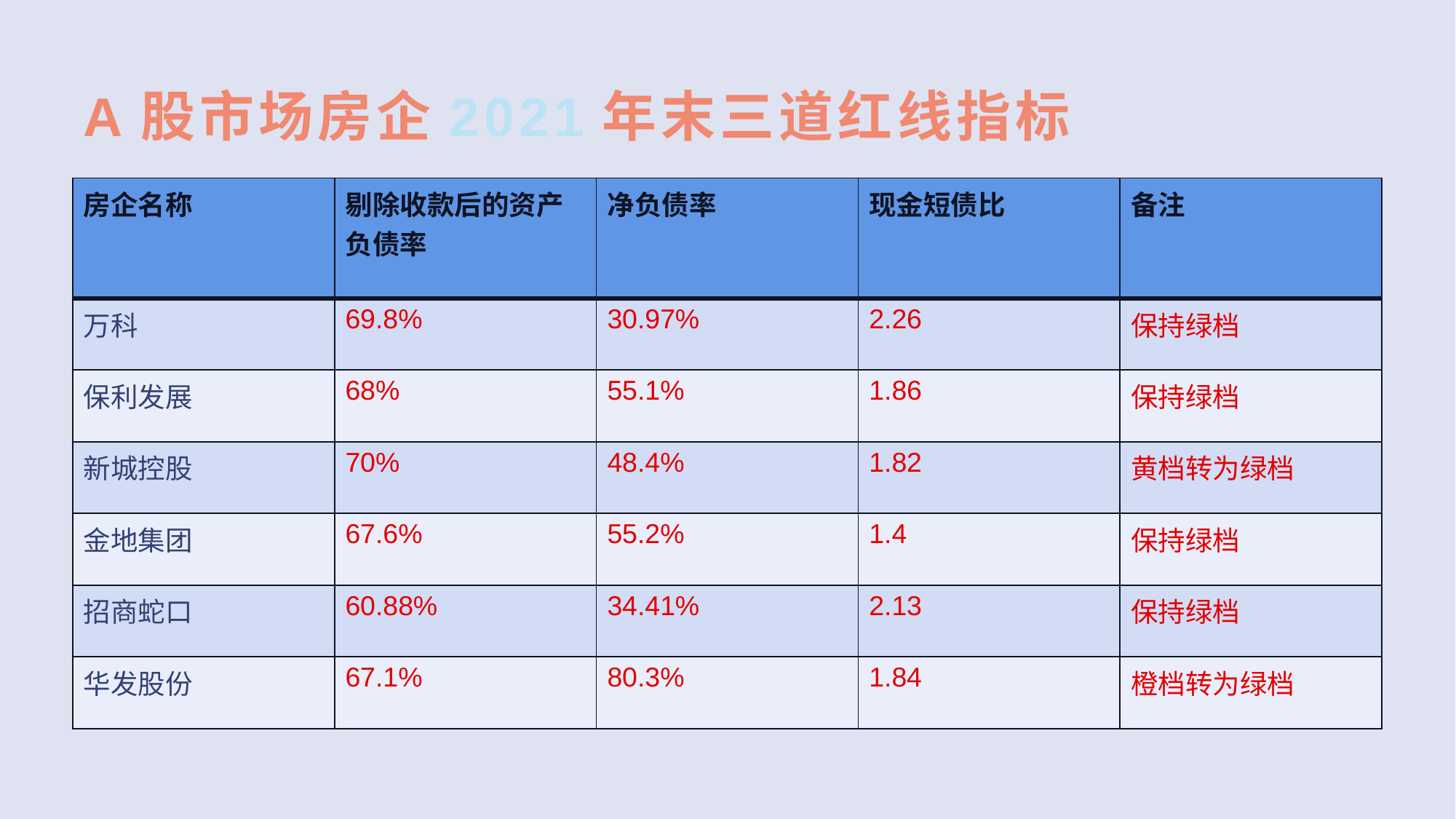

# A股市场房企2021年末三道红线指标
| 房企名称 | 剔除收款后的资产负债率 | 净负债率 | 现金短债比 | 备注 |
| --- | --- | --- | --- | --- |
| 万科 | 69.8% | 30.97% | 2.26 | 保持绿档 |
| 保利发展 | 68% | 55.1% | 1.86 | 保持绿档 |
| 新城控股 | 70% | 48.4% | 1.82 | 黄档转为绿档 |
| 金地集团 | 67.6% | 55.2% | 1.4 | 保持绿档 |
| 招商蛇口 | 60.88% | 34.41% | 2.13 | 保持绿档 |
| 华发股份 | 67.1% | 80.3% | 1.84 | 橙档转为绿档 |